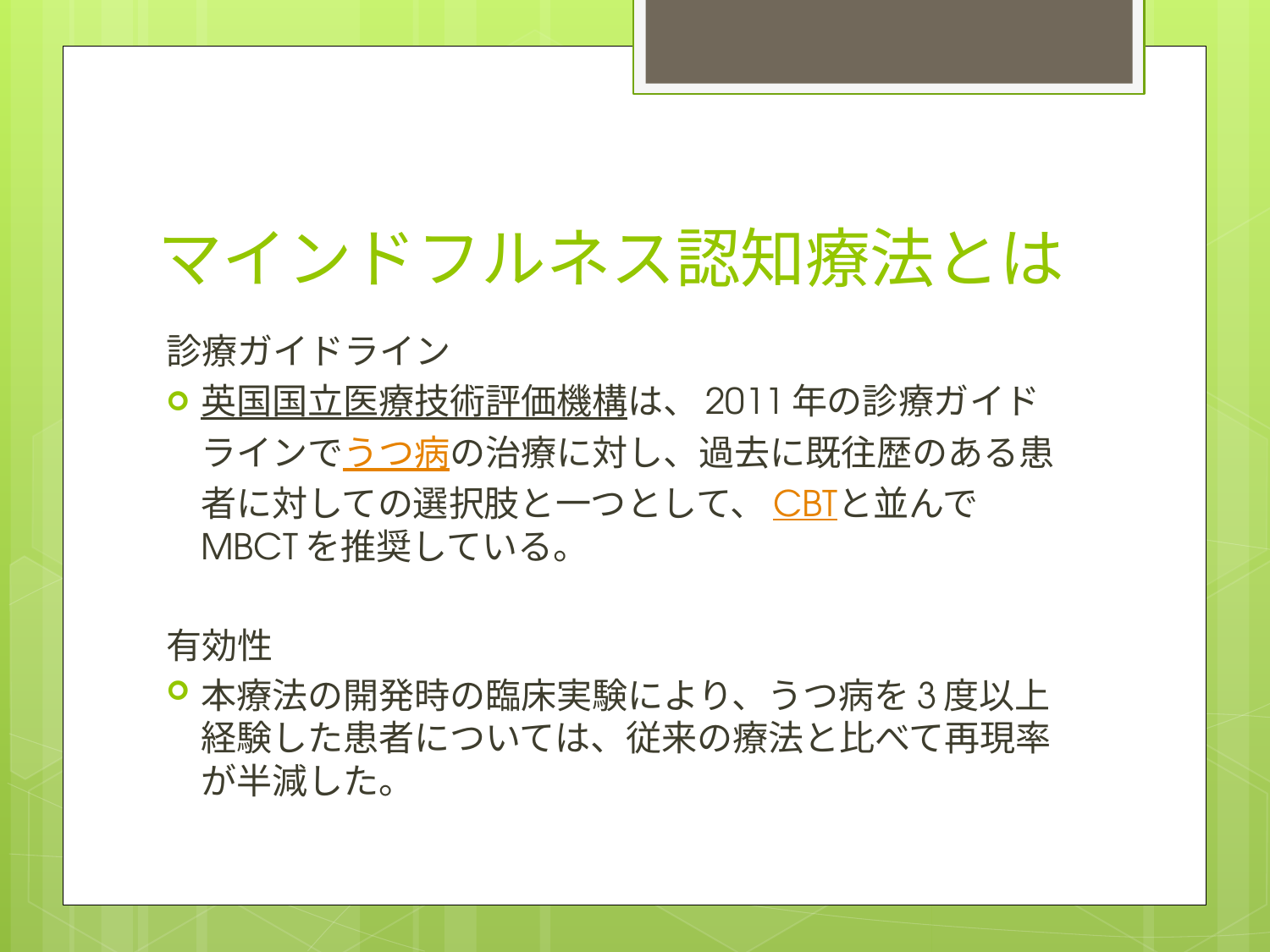

# マインドフルネス認知療法とは
診療ガイドライン
英国国立医療技術評価機構は、2011年の診療ガイドラインでうつ病の治療に対し、過去に既往歴のある患者に対しての選択肢と一つとして、CBTと並んでMBCTを推奨している。

有効性
本療法の開発時の臨床実験により、うつ病を3度以上経験した患者については、従来の療法と比べて再現率が半減した。